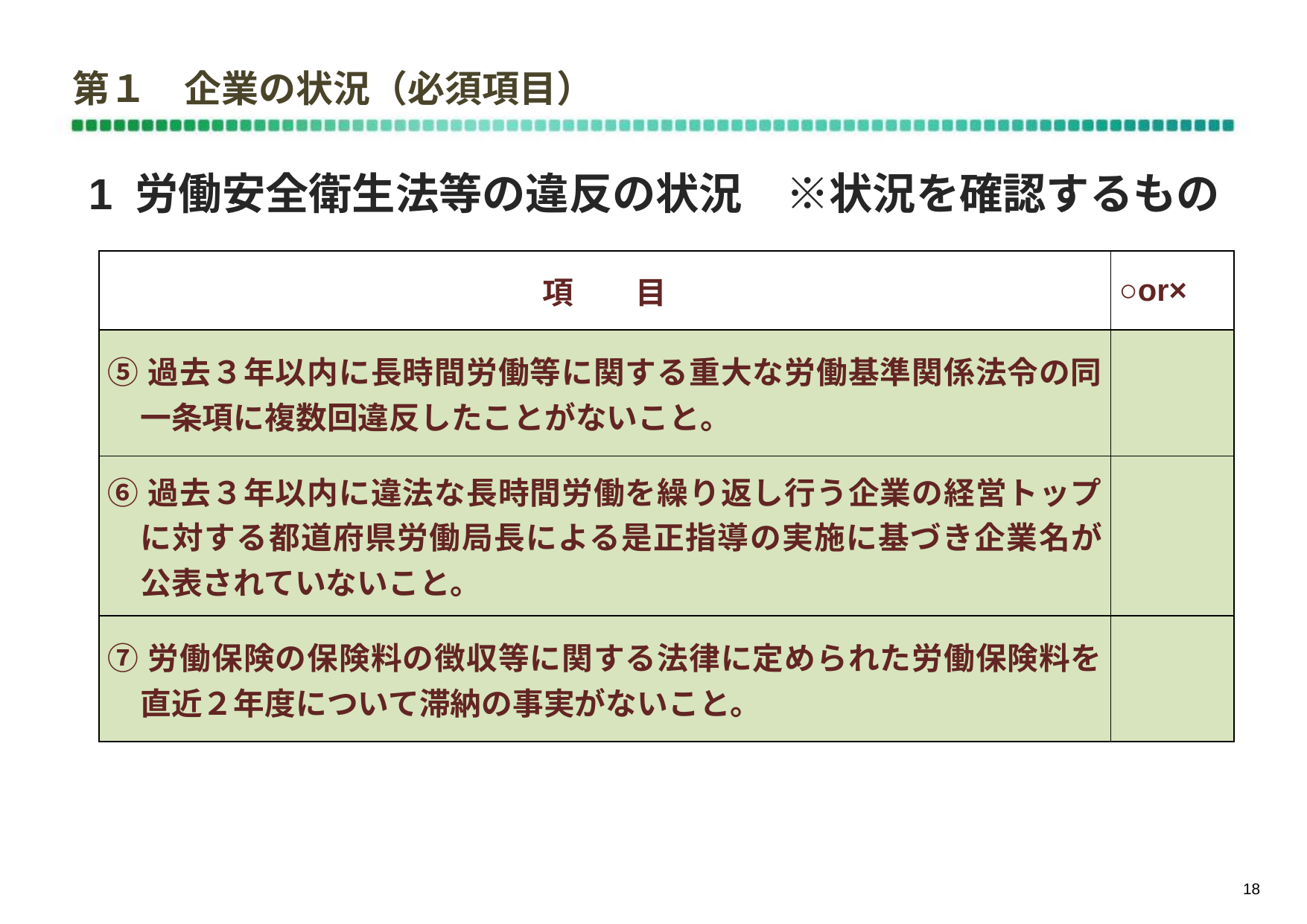

# 第１　企業の状況（必須項目）
1 労働安全衛生法等の違反の状況　※状況を確認するもの

| 項　　目 | ○or× |
| --- | --- |
| ⑤過去３年以内に長時間労働等に関する重大な労働基準関係法令の同一条項に複数回違反したことがないこと。 |  |
| ⑥過去３年以内に違法な長時間労働を繰り返し行う企業の経営トップに対する都道府県労働局長による是正指導の実施に基づき企業名が公表されていないこと。 |  |
| ⑦労働保険の保険料の徴収等に関する法律に定められた労働保険料を直近２年度について滞納の事実がないこと。 |  |
18